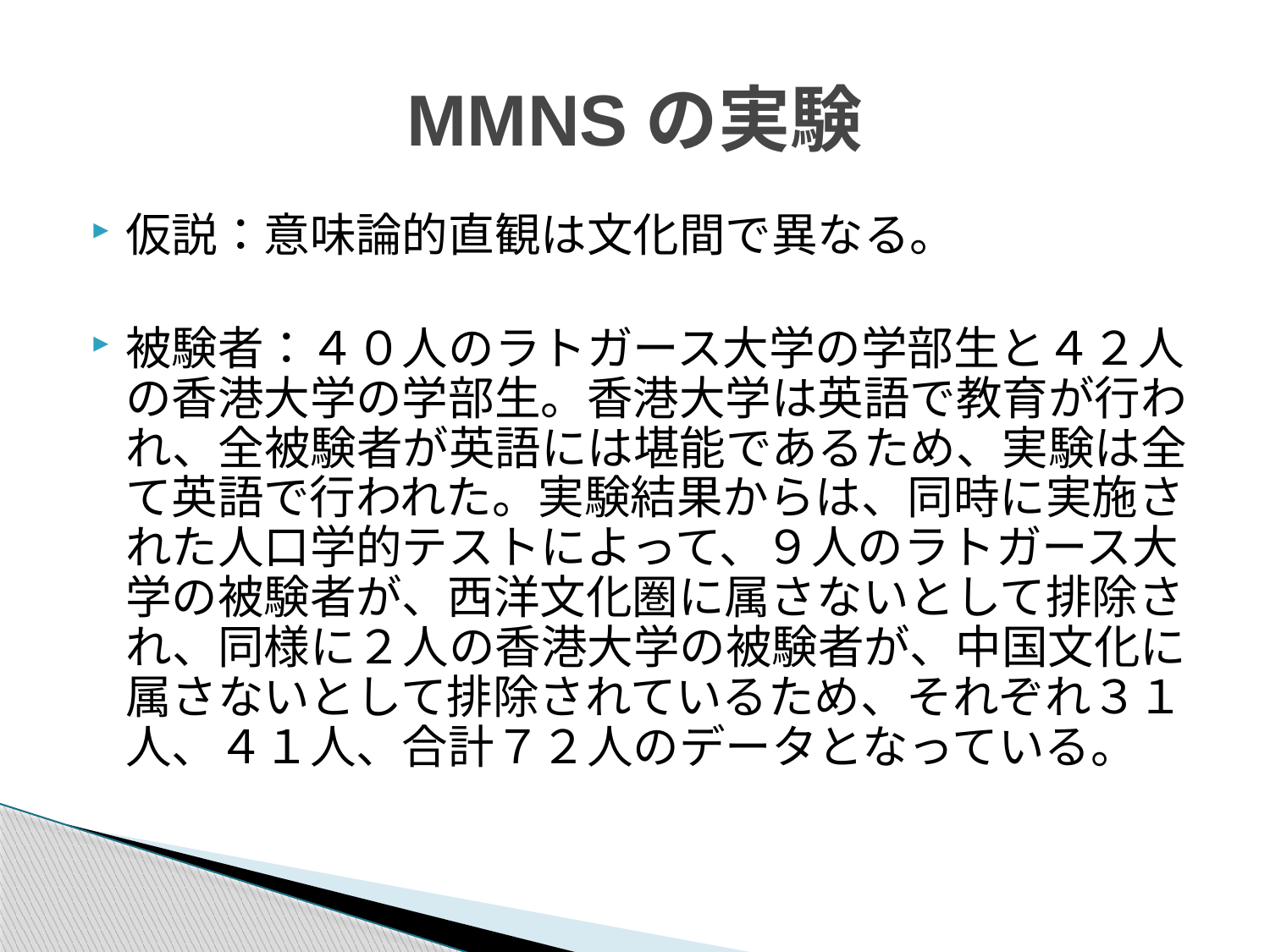

# MMNSの実験
仮説：意味論的直観は文化間で異なる。

被験者：４０人のラトガース大学の学部生と４２人の香港大学の学部生。香港大学は英語で教育が行われ、全被験者が英語には堪能であるため、実験は全て英語で行われた。実験結果からは、同時に実施された人口学的テストによって、９人のラトガース大学の被験者が、西洋文化圏に属さないとして排除され、同様に２人の香港大学の被験者が、中国文化に属さないとして排除されているため、それぞれ３１人、４１人、合計７２人のデータとなっている。